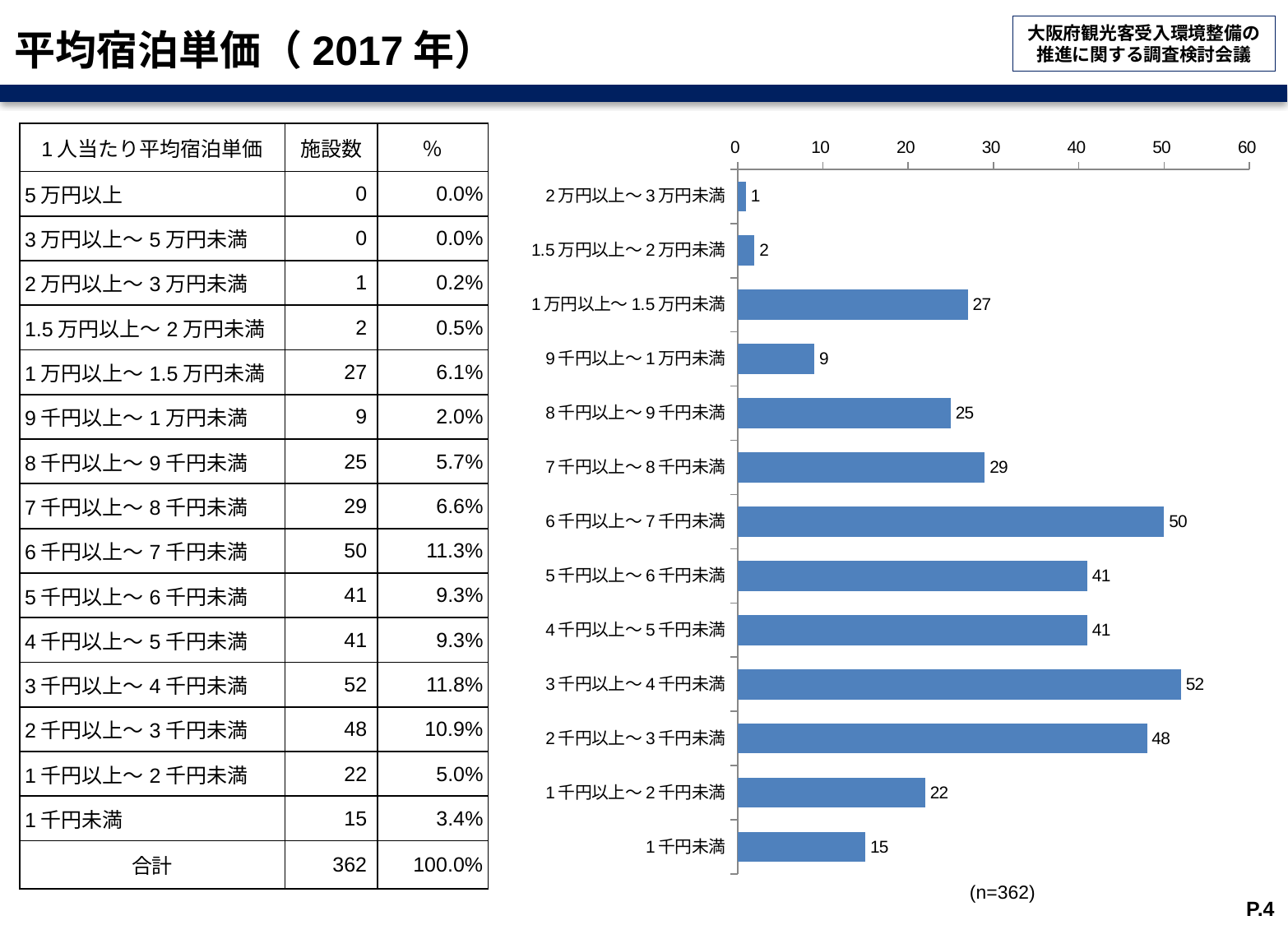

# 平均宿泊単価（2017年）

### Chart

| Category |  |
|---|---|
| 2万円以上～3万円未満 | 1.0 |
| 1.5万円以上～2万円未満 | 2.0 |
| 1万円以上～1.5万円未満 | 27.0 |
| 9千円以上～1万円未満 | 9.0 |
| 8千円以上～9千円未満 | 25.0 |
| 7千円以上～8千円未満 | 29.0 |
| 6千円以上～7千円未満 | 50.0 |
| 5千円以上～6千円未満 | 41.0 |
| 4千円以上～5千円未満 | 41.0 |
| 3千円以上～4千円未満 | 52.0 |
| 2千円以上～3千円未満 | 48.0 |
| 1千円以上～2千円未満 | 22.0 |
| 1千円未満 | 15.0 |
| 1人当たり平均宿泊単価 | 施設数 | ％ |
| --- | --- | --- |
| 5万円以上 | 0 | 0.0% |
| 3万円以上～5万円未満 | 0 | 0.0% |
| 2万円以上～3万円未満 | 1 | 0.2% |
| 1.5万円以上～2万円未満 | 2 | 0.5% |
| 1万円以上～1.5万円未満 | 27 | 6.1% |
| 9千円以上～1万円未満 | 9 | 2.0% |
| 8千円以上～9千円未満 | 25 | 5.7% |
| 7千円以上～8千円未満 | 29 | 6.6% |
| 6千円以上～7千円未満 | 50 | 11.3% |
| 5千円以上～6千円未満 | 41 | 9.3% |
| 4千円以上～5千円未満 | 41 | 9.3% |
| 3千円以上～4千円未満 | 52 | 11.8% |
| 2千円以上～3千円未満 | 48 | 10.9% |
| 1千円以上～2千円未満 | 22 | 5.0% |
| 1千円未満 | 15 | 3.4% |
| 合計 | 362 | 100.0% |
(n=362)
P.4